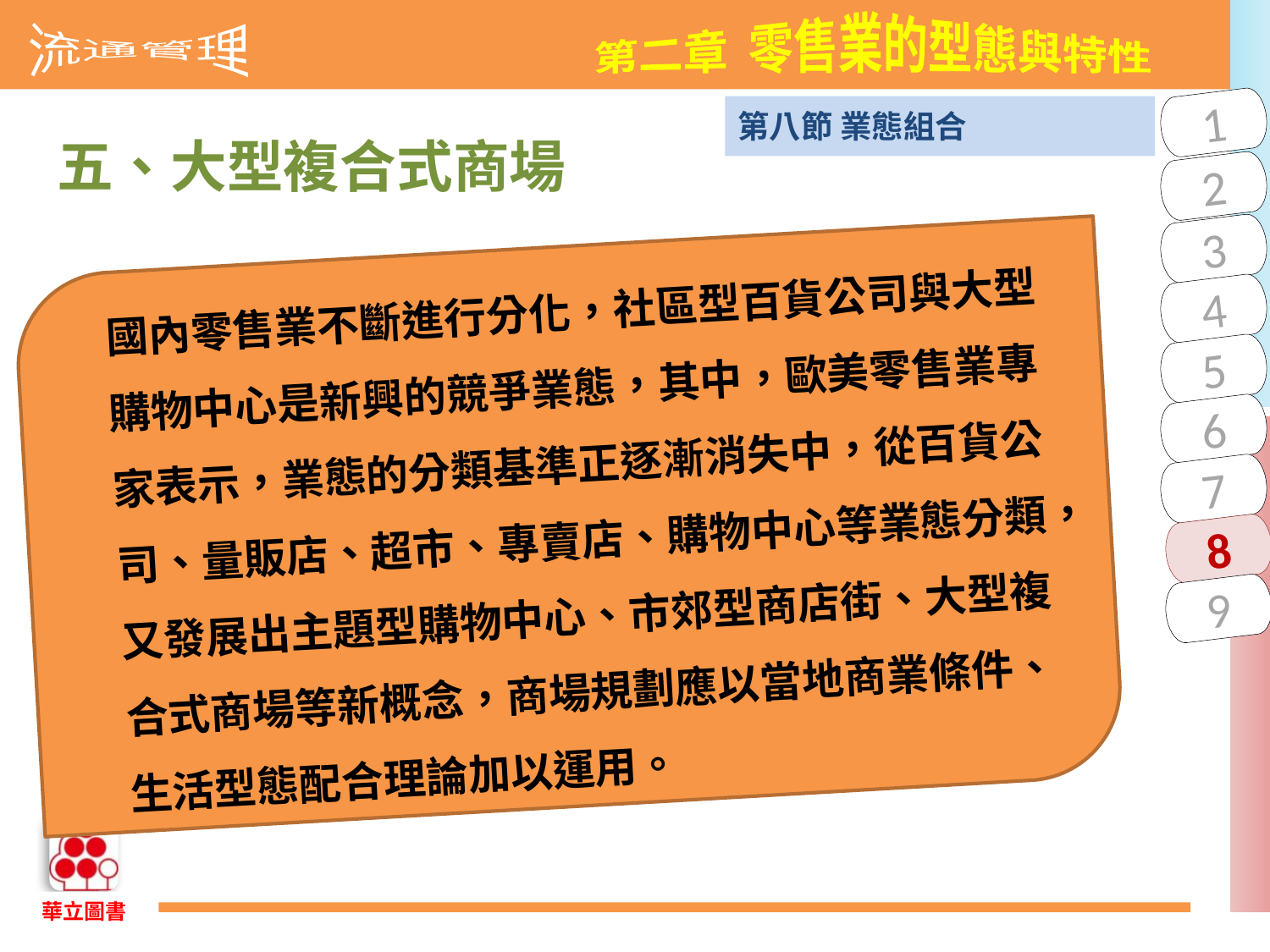

第八節 業態組合
五、大型複合式商場
國內零售業不斷進行分化，社區型百貨公司與大型購物中心是新興的競爭業態，其中，歐美零售業專家表示，業態的分類基準正逐漸消失中，從百貨公司、量販店、超市、專賣店、購物中心等業態分類，又發展出主題型購物中心、市郊型商店街、大型複合式商場等新概念，商場規劃應以當地商業條件、生活型態配合理論加以運用。